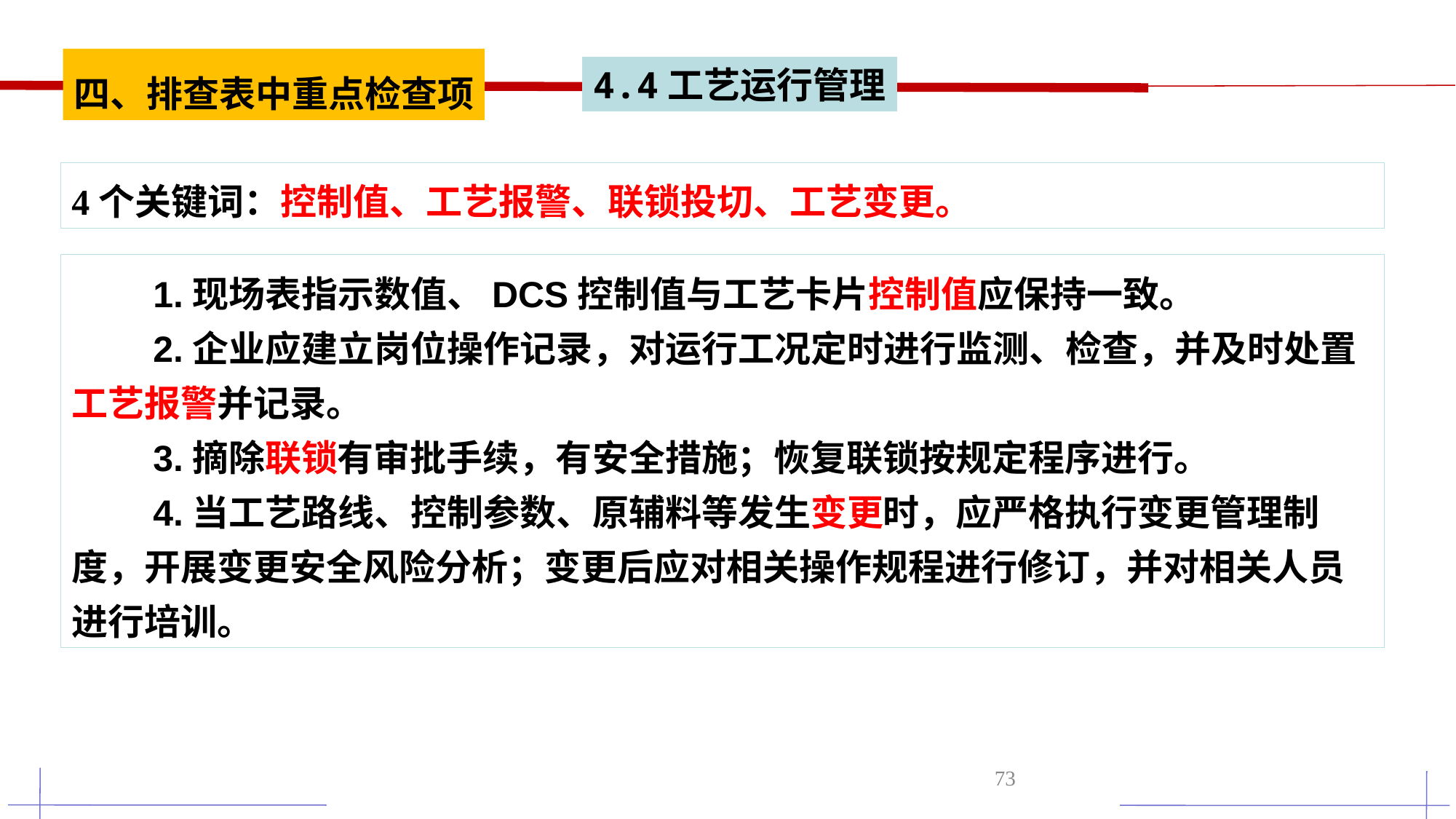

四、排查表中重点检查项
4.4工艺运行管理
4个关键词：控制值、工艺报警、联锁投切、工艺变更。
        1.现场表指示数值、DCS控制值与工艺卡片控制值应保持一致。
        2.企业应建立岗位操作记录，对运行工况定时进行监测、检查，并及时处置工艺报警并记录。
        3.摘除联锁有审批手续，有安全措施；恢复联锁按规定程序进行。
        4.当工艺路线、控制参数、原辅料等发生变更时，应严格执行变更管理制度，开展变更安全风险分析；变更后应对相关操作规程进行修订，并对相关人员进行培训。
73